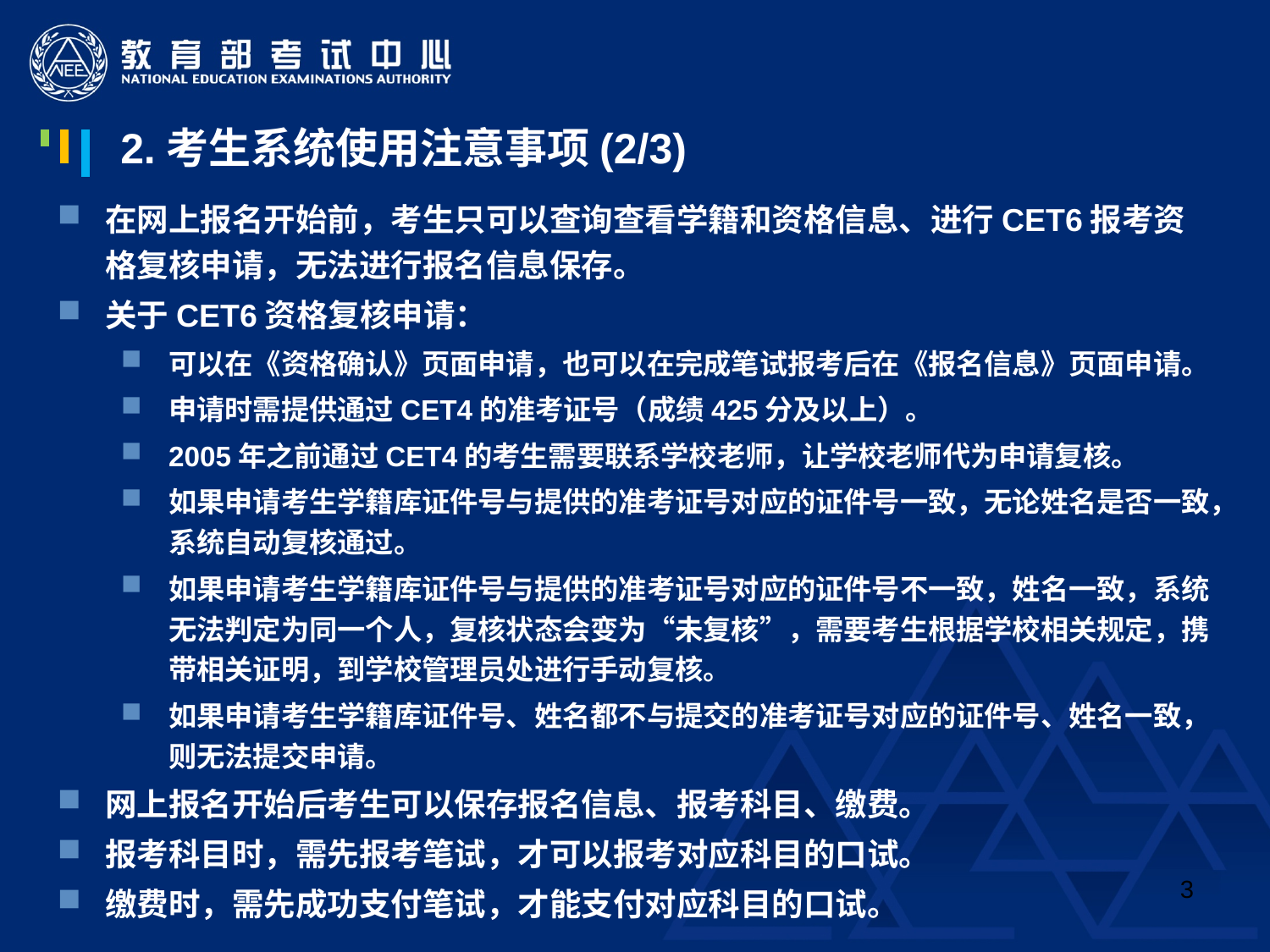

2.考生系统使用注意事项(2/3)

在网上报名开始前，考生只可以查询查看学籍和资格信息、进行CET6报考资格复核申请，无法进行报名信息保存。
关于CET6资格复核申请：
可以在《资格确认》页面申请，也可以在完成笔试报考后在《报名信息》页面申请。
申请时需提供通过CET4的准考证号（成绩425分及以上）。
2005年之前通过CET4的考生需要联系学校老师，让学校老师代为申请复核。
如果申请考生学籍库证件号与提供的准考证号对应的证件号一致，无论姓名是否一致，系统自动复核通过。
如果申请考生学籍库证件号与提供的准考证号对应的证件号不一致，姓名一致，系统无法判定为同一个人，复核状态会变为“未复核”，需要考生根据学校相关规定，携带相关证明，到学校管理员处进行手动复核。
如果申请考生学籍库证件号、姓名都不与提交的准考证号对应的证件号、姓名一致，则无法提交申请。
网上报名开始后考生可以保存报名信息、报考科目、缴费。
报考科目时，需先报考笔试，才可以报考对应科目的口试。
缴费时，需先成功支付笔试，才能支付对应科目的口试。
3